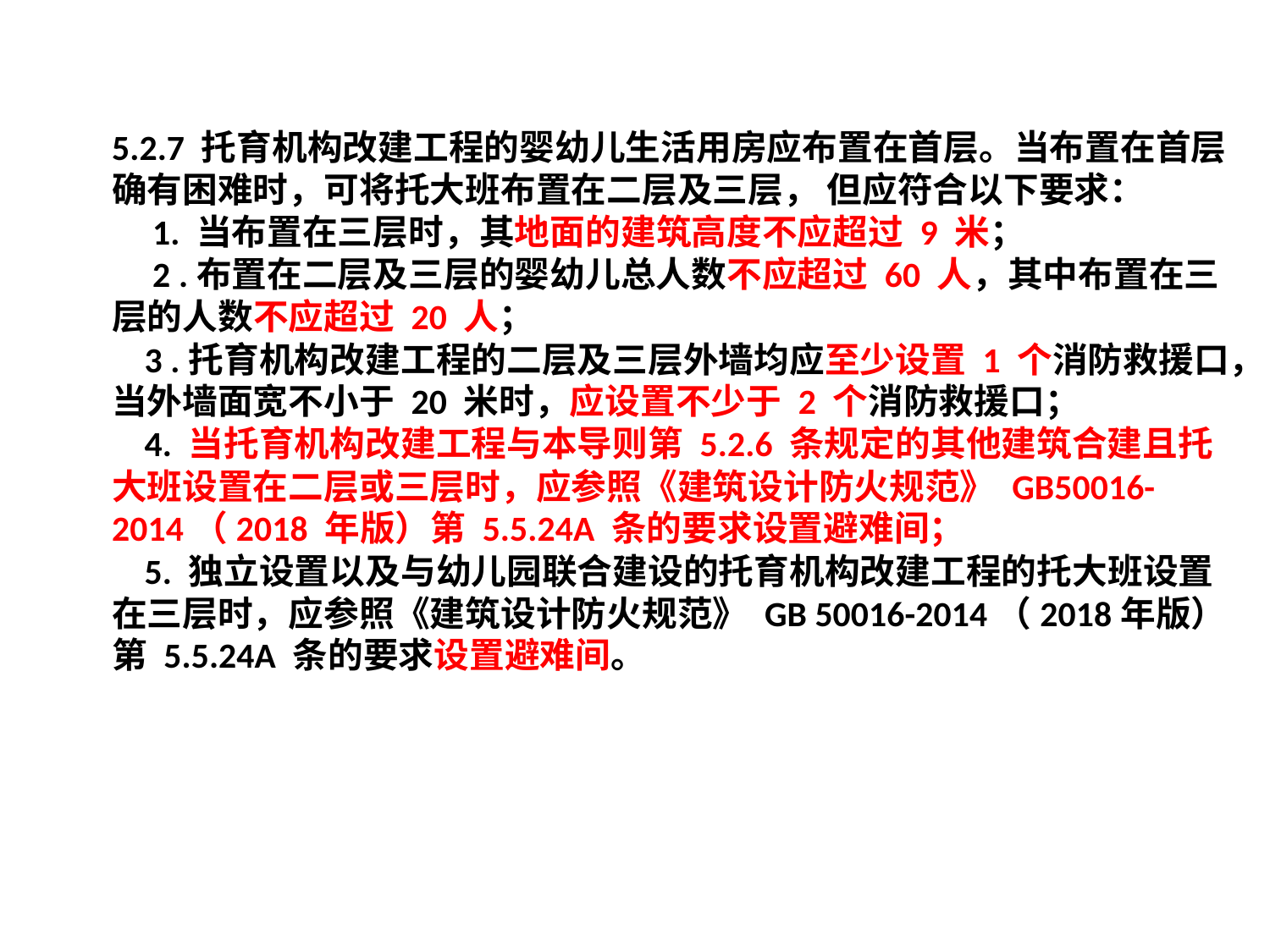

#
5.2.7 托育机构改建工程的婴幼儿生活用房应布置在首层。当布置在首层确有困难时，可将托大班布置在二层及三层， 但应符合以下要求：
    1. 当布置在三层时，其地面的建筑高度不应超过 9 米；
    2 .布置在二层及三层的婴幼儿总人数不应超过 60 人，其中布置在三层的人数不应超过 20 人；
   3 .托育机构改建工程的二层及三层外墙均应至少设置 1 个消防救援口，当外墙面宽不小于 20 米时，应设置不少于 2 个消防救援口；
   4. 当托育机构改建工程与本导则第 5.2.6 条规定的其他建筑合建且托大班设置在二层或三层时，应参照《建筑设计防火规范》 GB50016-2014（2018 年版）第 5.5.24A 条的要求设置避难间；
   5. 独立设置以及与幼儿园联合建设的托育机构改建工程的托大班设置在三层时，应参照《建筑设计防火规范》 GB 50016-2014（2018年版） 第 5.5.24A 条的要求设置避难间。